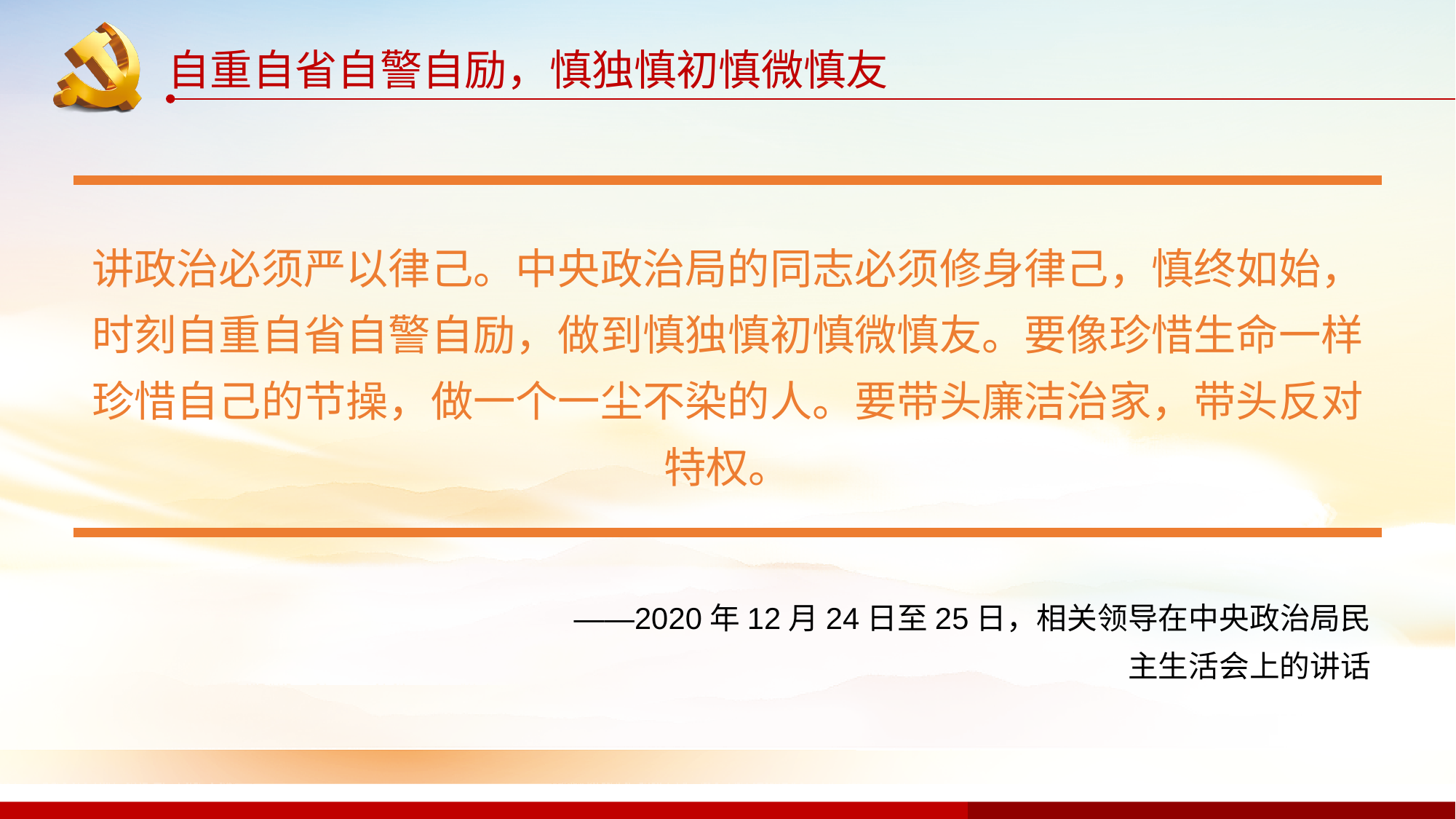

自重自省自警自励，慎独慎初慎微慎友

讲政治必须严以律己。中央政治局的同志必须修身律己，慎终如始，时刻自重自省自警自励，做到慎独慎初慎微慎友。要像珍惜生命一样珍惜自己的节操，做一个一尘不染的人。要带头廉洁治家，带头反对特权。
——2020年12月24日至25日，相关领导在中央政治局民主生活会上的讲话